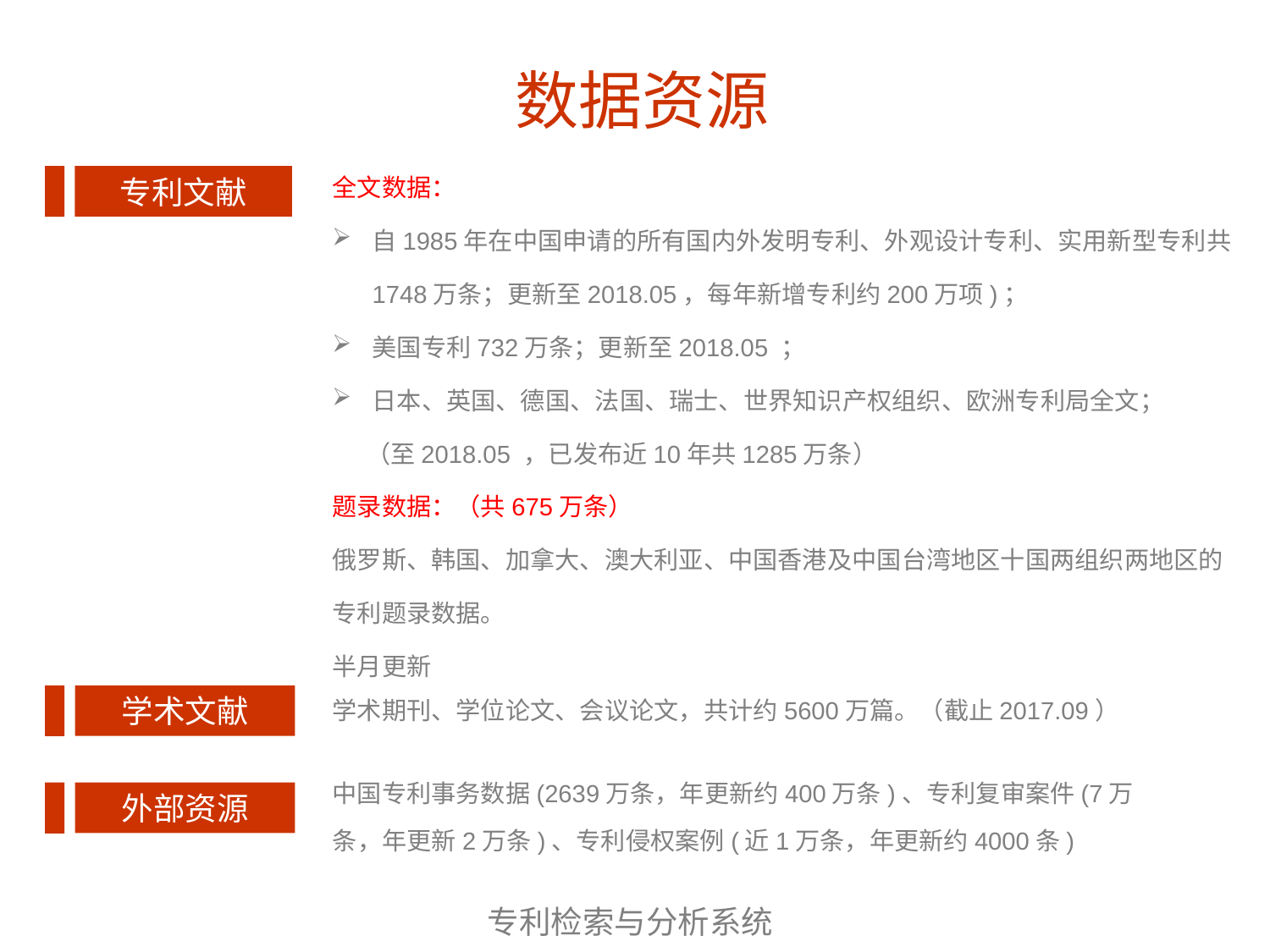

# 数据资源

专利文献
全文数据：
自1985年在中国申请的所有国内外发明专利、外观设计专利、实用新型专利共1748万条；更新至2018.05，每年新增专利约200万项)；
美国专利732万条；更新至2018.05 ；
日本、英国、德国、法国、瑞士、世界知识产权组织、欧洲专利局全文；
     （至2018.05 ，已发布近10年共1285万条）
题录数据：（共675万条）
俄罗斯、韩国、加拿大、澳大利亚、中国香港及中国台湾地区十国两组织两地区的专利题录数据。
半月更新

学术期刊、学位论文、会议论文，共计约5600万篇。（截止2017.09）

学术文献
中国专利事务数据(2639万条，年更新约400万条)、专利复审案件(7万条，年更新2万条)、专利侵权案例(近1万条，年更新约4000条)

外部资源
专利检索与分析系统